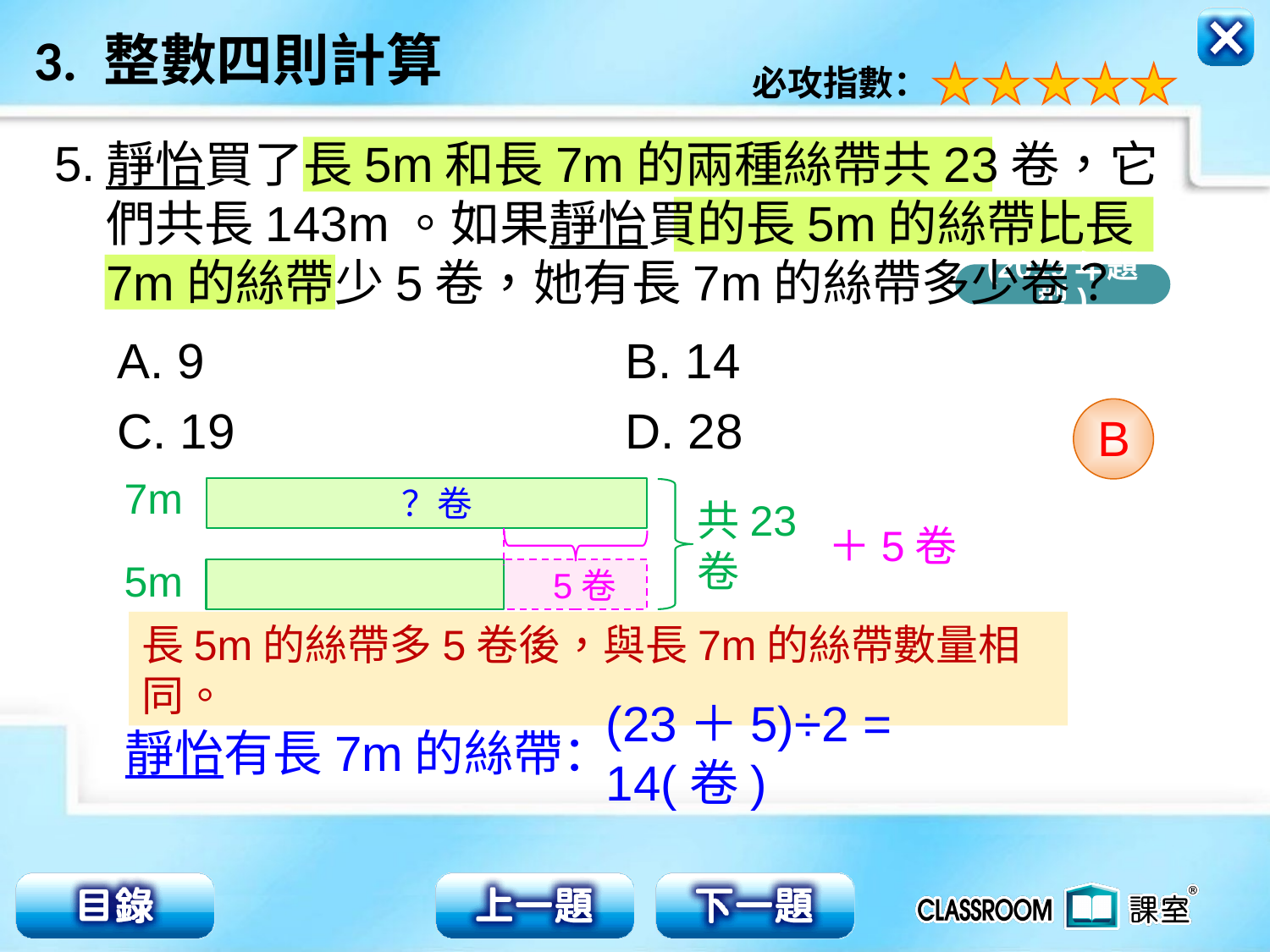

5.
靜怡買了長5m和長7m的兩種絲帶共23卷，它們共長143m。如果靜怡買的長5m的絲帶比長7m的絲帶少5卷，她有長7m的絲帶多少卷？

(2019年題型)
A. 9 				B. 14
C. 19 			D. 28

B
7m

？卷

共23卷
＋5卷
5m
5卷

長5m的絲帶多5卷後，與長7m的絲帶數量相同。
靜怡有長7m的絲帶：
(23＋5)÷2 = 14(卷)